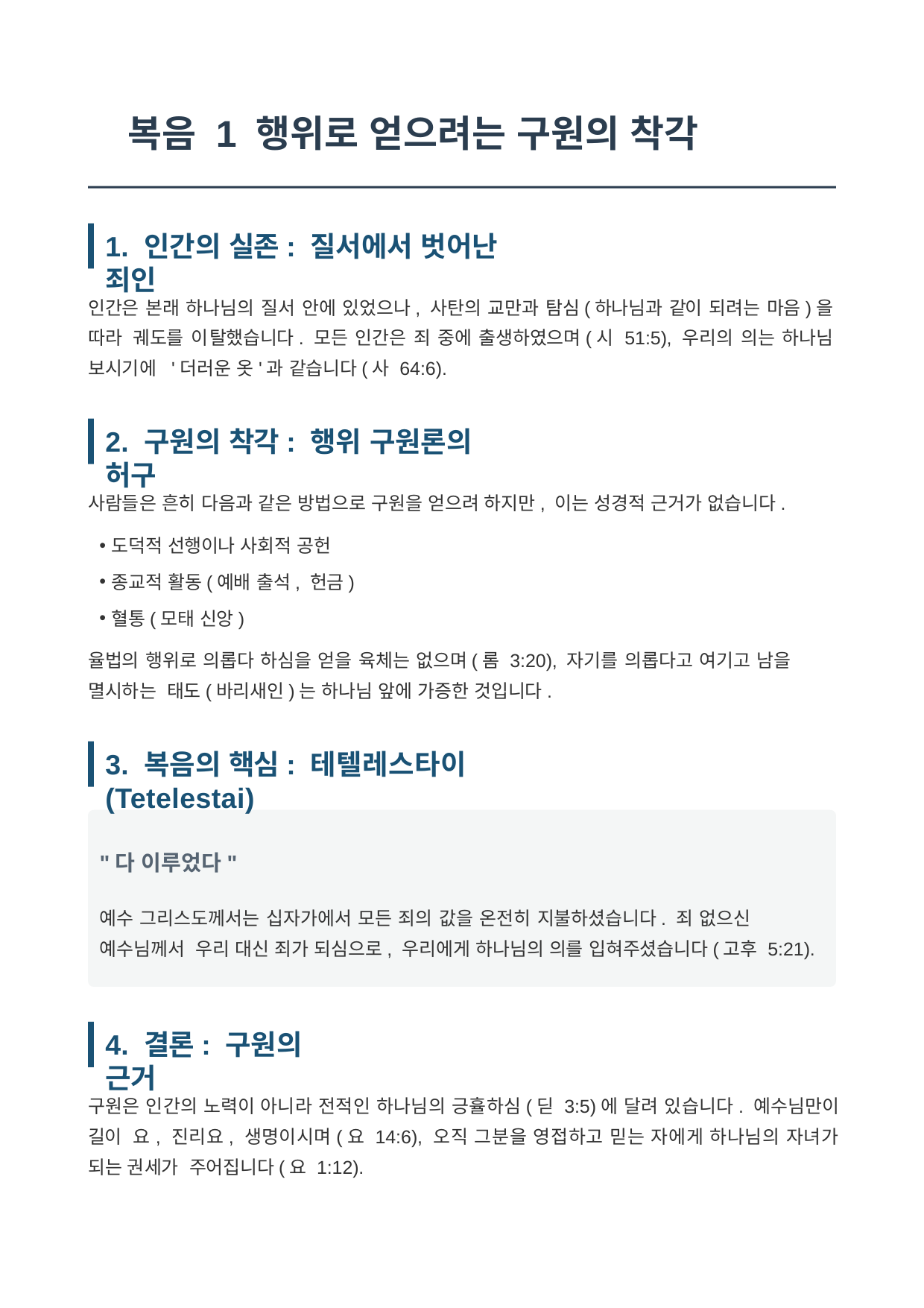

# 복음 1 행위로 얻으려는 구원의 착각
1. 인간의 실존: 질서에서 벗어난 죄인
인간은 본래 하나님의 질서 안에 있었으나, 사탄의 교만과 탐심(하나님과 같이 되려는 마음)을 따라  궤도를 이탈했습니다. 모든 인간은 죄 중에 출생하였으며(시 51:5), 우리의 의는 하나님 보시기에  '더러운 옷'과 같습니다(사 64:6).
2. 구원의 착각: 행위 구원론의 허구
사람들은 흔히 다음과 같은 방법으로 구원을 얻으려 하지만, 이는 성경적 근거가 없습니다.
도덕적 선행이나 사회적 공헌
종교적 활동(예배 출석, 헌금)
혈통(모태 신앙)
율법의 행위로 의롭다 하심을 얻을 육체는 없으며(롬 3:20), 자기를 의롭다고 여기고 남을 멸시하는  태도(바리새인)는 하나님 앞에 가증한 것입니다.
3. 복음의 핵심: 테텔레스타이(Tetelestai)
"다 이루었다"
예수 그리스도께서는 십자가에서 모든 죄의 값을 온전히 지불하셨습니다. 죄 없으신 예수님께서  우리 대신 죄가 되심으로, 우리에게 하나님의 의를 입혀주셨습니다(고후 5:21).
4. 결론: 구원의 근거
구원은 인간의 노력이 아니라 전적인 하나님의 긍휼하심(딛 3:5)에 달려 있습니다. 예수님만이 길이  요, 진리요, 생명이시며(요 14:6), 오직 그분을 영접하고 믿는 자에게 하나님의 자녀가 되는 권세가  주어집니다(요 1:12).